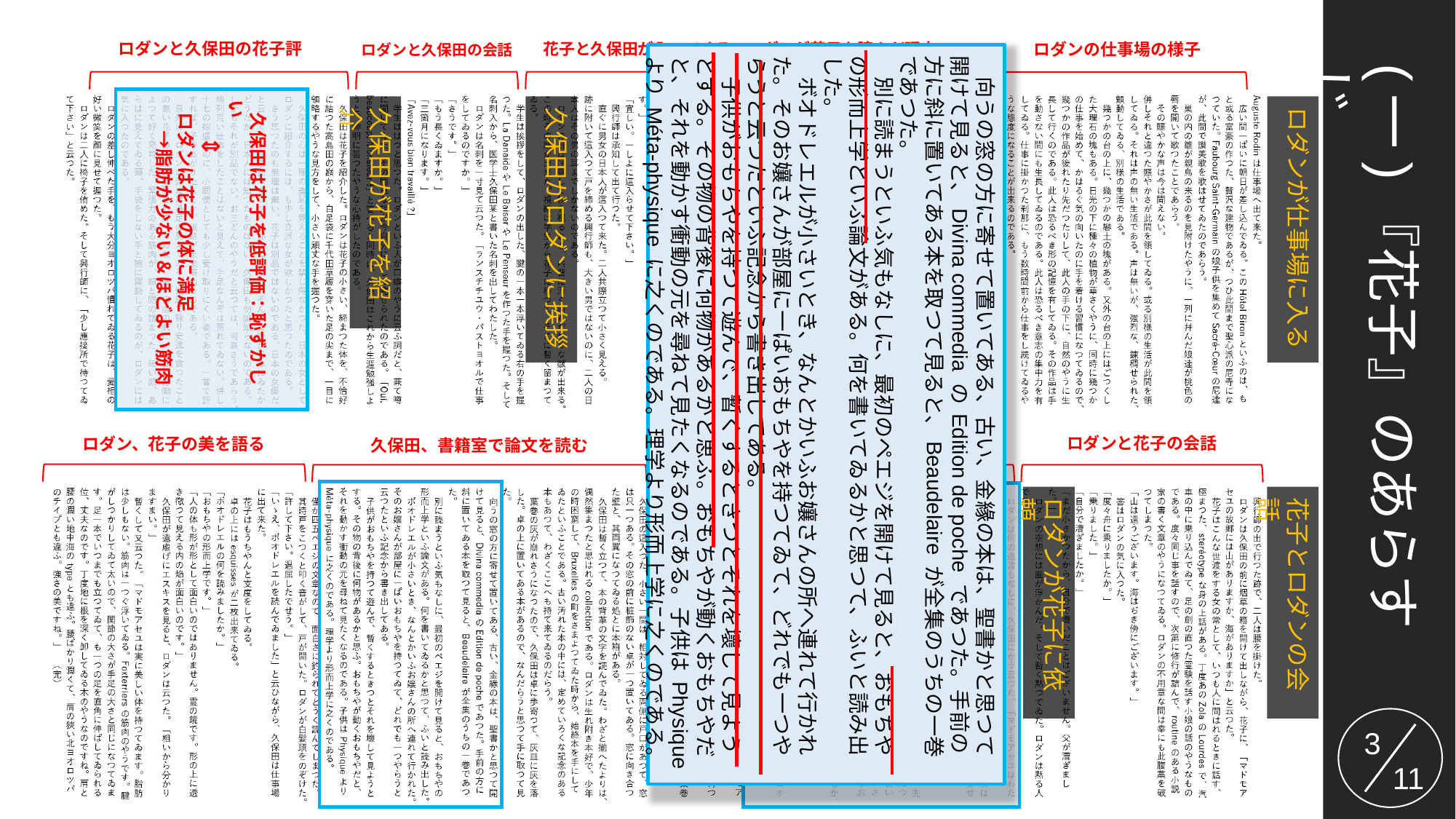

ロダンと久保田の花子評
ロダンの仕事場の様子
花子と久保田が入ってくる・ロダンが花子を読んだ理由
ロダンと久保田の会話
　向うの窓の方に寄せて置いてある、古い、金緣の本は、聖書かと思つて開けて見ると、Divina commedia の Edition de poche であつた。手前の方に斜に置いてある本を取つて見ると、Beaudelaire が全集のうちの一巻であつた。
　別に読まうといふ気もなしに、最初のペエジを開けて見ると、おもちやの形而上学といふ論文がある。何を書いてゐるかと思つて、ふいと読み出した。
　ボオドレエルが小さいとき、なんとかいふお孃さんの所へ連れて行かれた。そのお孃さんが部屋に一ぱいおもちやを持つてゐて、どれでも一つやらうと云つたといふ記念から書き出してある。
　子供がおもちやを持つて遊んで、暫くするときつとそれを壞して見ようとする。その物の背後に何物があるかと思ふ。おもちやが動くおもちやだと、それを動かす衝動の元を尋ねて見たくなるのである。子供は Physique より Méta-physique に之くのである。理学より形而上学に之くのである。
(一)『花子』のあらすじ
  久保田は花子を低評価：恥ずかしい
　　⇕
  ロダンは花子の体に満足
  　→脂肪が少ない＆ほどよい筋肉
久保田が花子を紹介
ロダンが仕事場に入る
久保田がロダンに挨拶
興業主が花子と久保田をつれてくる

ロダンと花子の会話
ロダンが花子にモデルの依頼
ロダン、花子の美を語る
久保田、書籍室で論文を読む

　ロダン「裸になってくれるかな？」
　　　↓
　　　↓
　　久保田が事情を説明
　　　↓
　　　↓
　花子「わたしなりますわ。」
　きさくに、さつぱりと答へた。
ロダンが花子に依頼
花子とロダンの会話
久保田は書籍室で待機

3
11